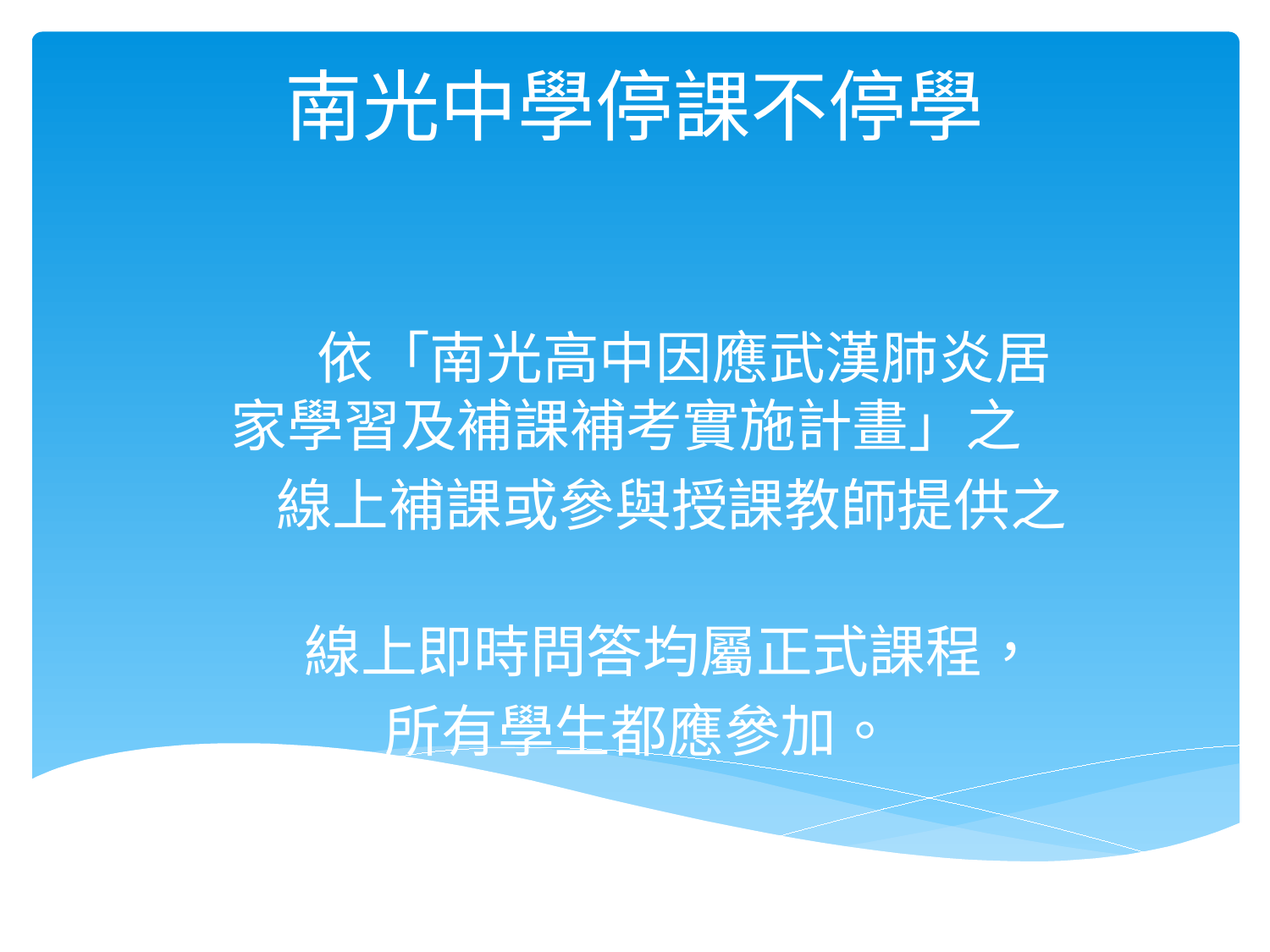

# 南光中學停課不停學
      依「南光高中因應武漢肺炎居家學習及補課補考實施計畫」之
    線上補課或參與授課教師提供之
    線上即時問答均屬正式課程，
所有學生都應參加。